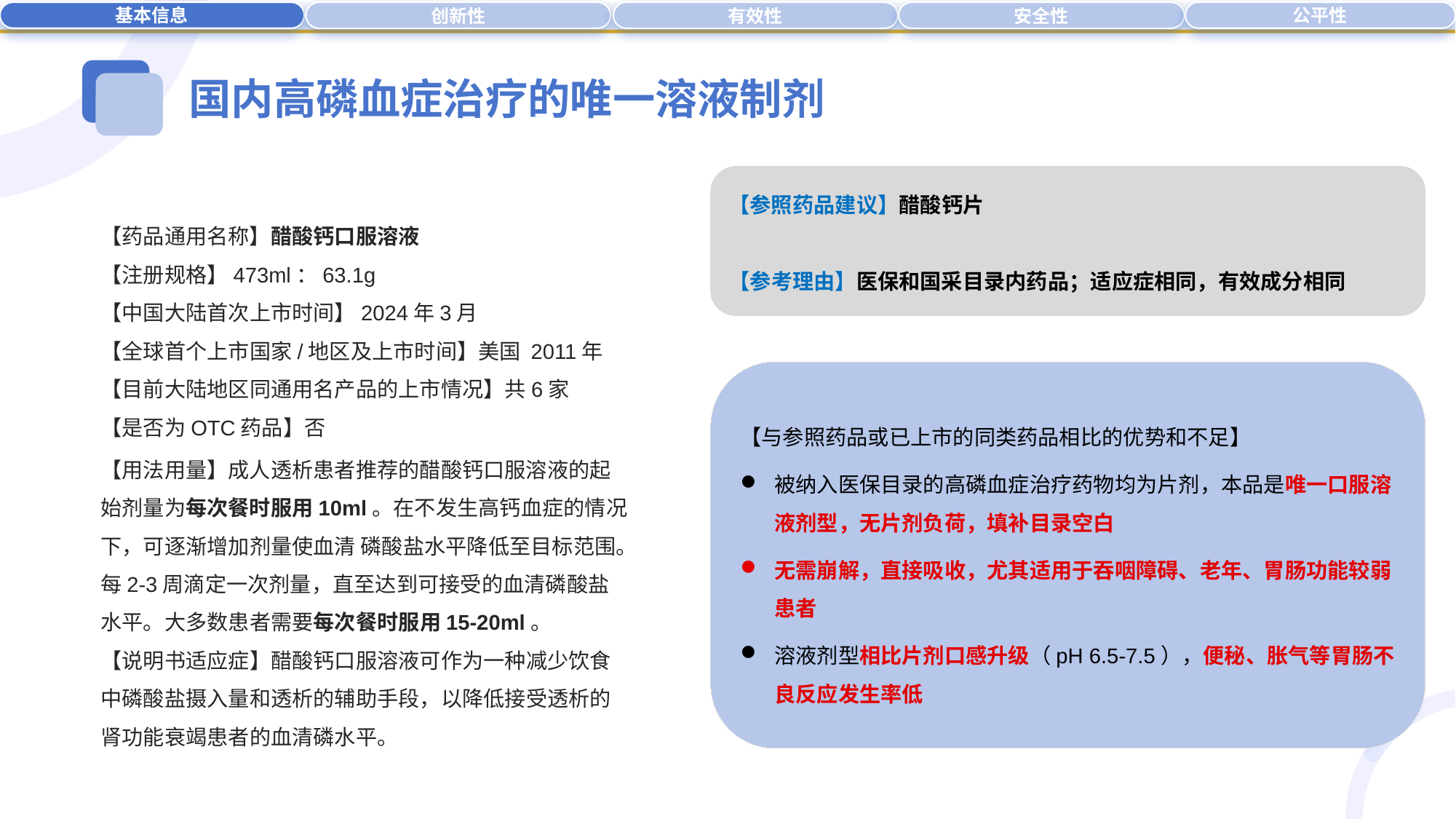

基本信息
公平性

创新性
有效性
安全性

国内高磷血症治疗的唯一溶液制剂
【参照药品建议】醋酸钙片

【参考理由】医保和国采目录内药品；适应症相同，有效成分相同

【药品通用名称】醋酸钙口服溶液
【注册规格】473ml：63.1g
【中国大陆首次上市时间】2024年3月
【全球首个上市国家/地区及上市时间】美国 2011年
【目前大陆地区同通用名产品的上市情况】共6家
【是否为OTC药品】否

【与参照药品或已上市的同类药品相比的优势和不足】
被纳入医保目录的高磷血症治疗药物均为片剂，本品是唯一口服溶液剂型，无片剂负荷，填补目录空白
无需崩解，直接吸收，尤其适用于吞咽障碍、老年、胃肠功能较弱患者
溶液剂型相比片剂口感升级（pH 6.5-7.5），便秘、胀气等胃肠不良反应发生率低

【用法用量】成人透析患者推荐的醋酸钙口服溶液的起始剂量为每次餐时服用10ml。在不发生高钙血症的情况下，可逐渐增加剂量使血清 磷酸盐水平降低至目标范围。每2-3周滴定一次剂量，直至达到可接受的血清磷酸盐水平。大多数患者需要每次餐时服用15-20ml。
【说明书适应症】醋酸钙口服溶液可作为一种减少饮食中磷酸盐摄入量和透析的辅助手段，以降低接受透析的肾功能衰竭患者的血清磷水平。